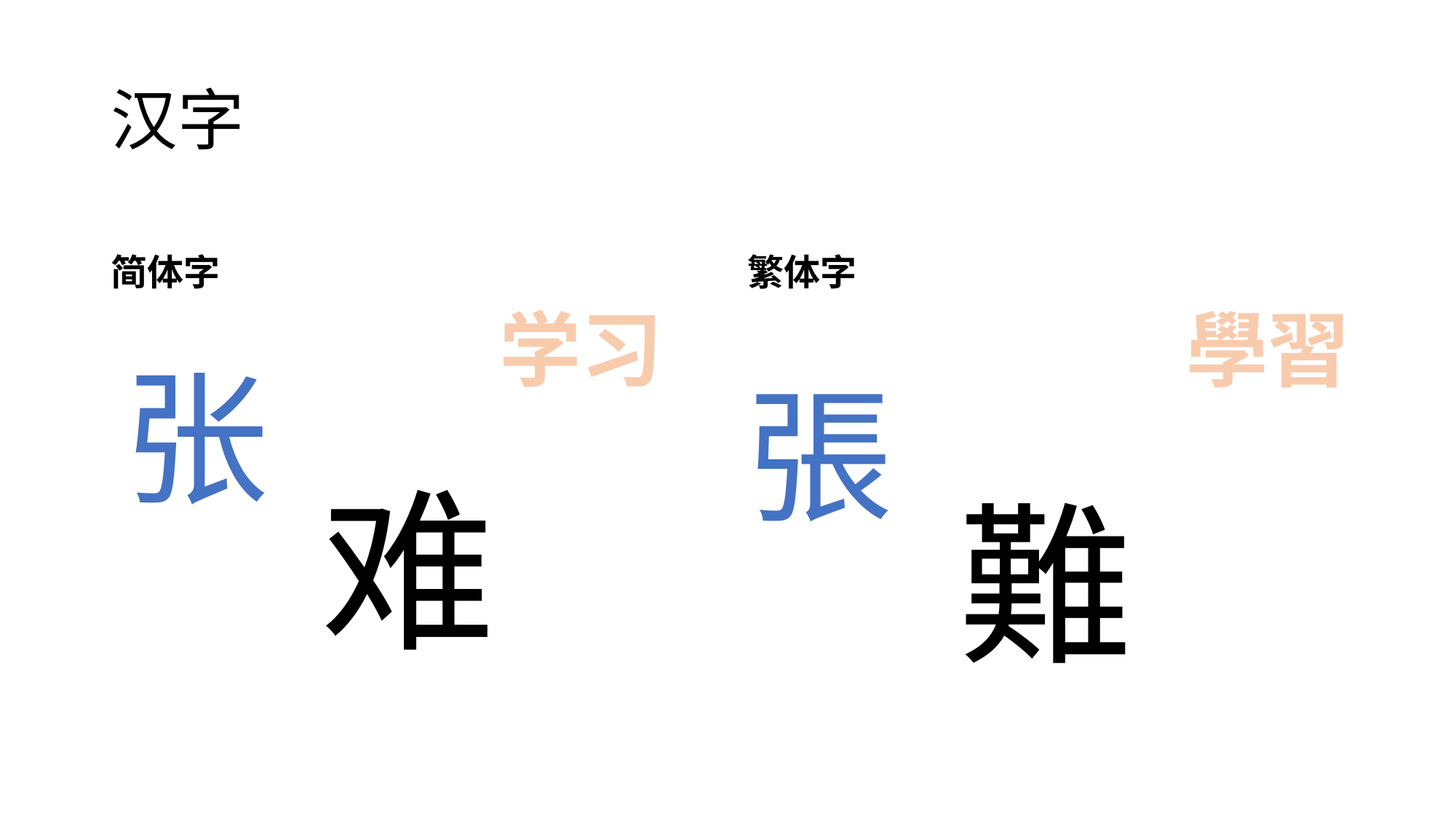

# 汉字
简体字
繁体字
学习
學習

张
張
难
難